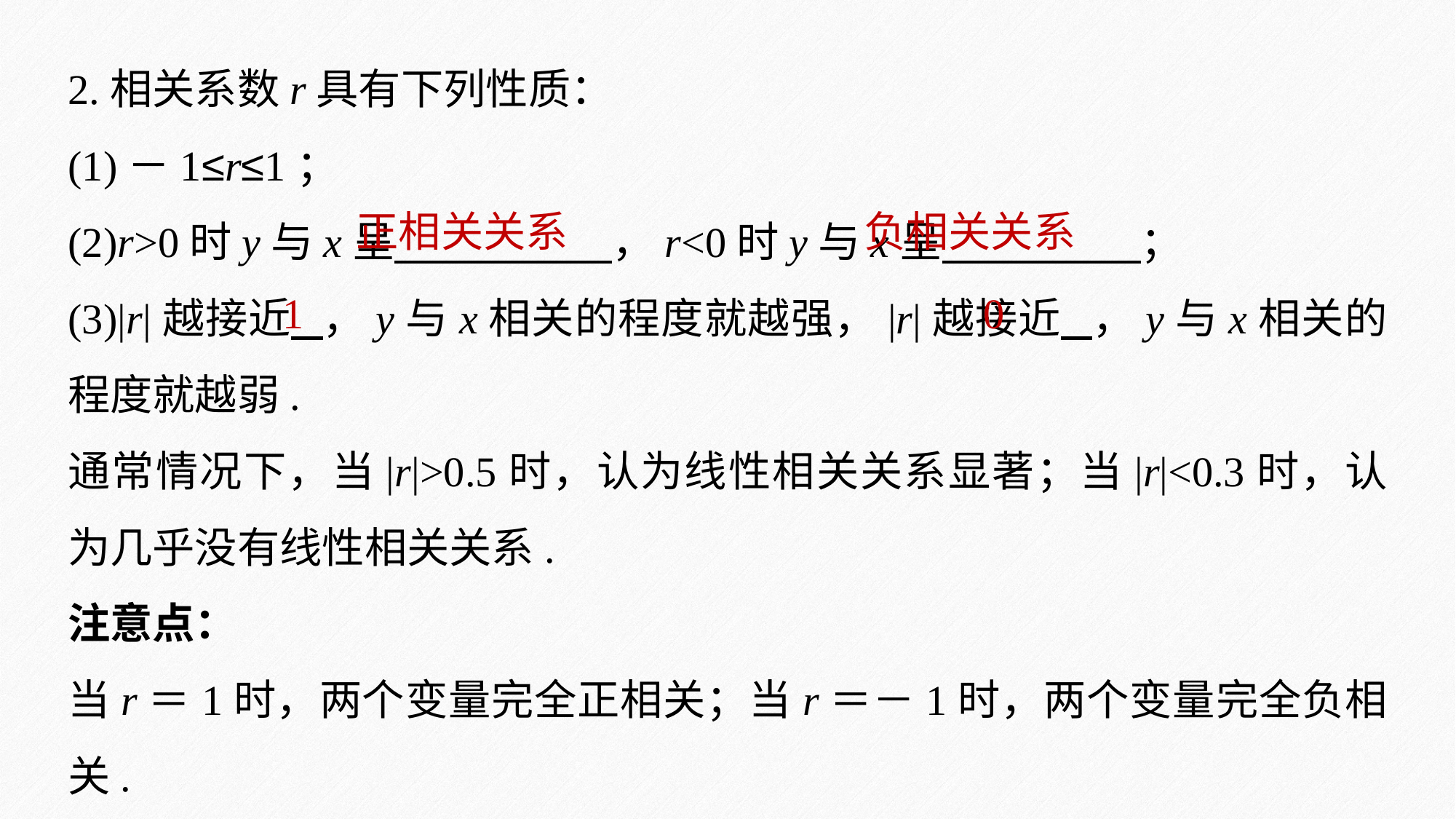

2.相关系数r具有下列性质：
(1)－1≤r≤1；
(2)r>0时y与x呈                       ，r<0时y与x呈                     ；
(3)|r|越接近   ，y与x相关的程度就越强，|r|越接近   ，y与x相关的程度就越弱.
通常情况下，当|r|>0.5时，认为线性相关关系显著；当|r|<0.3时，认为几乎没有线性相关关系.
注意点：
当r＝1时，两个变量完全正相关；当r＝－1时，两个变量完全负相关.
正相关关系
负相关关系
1
0